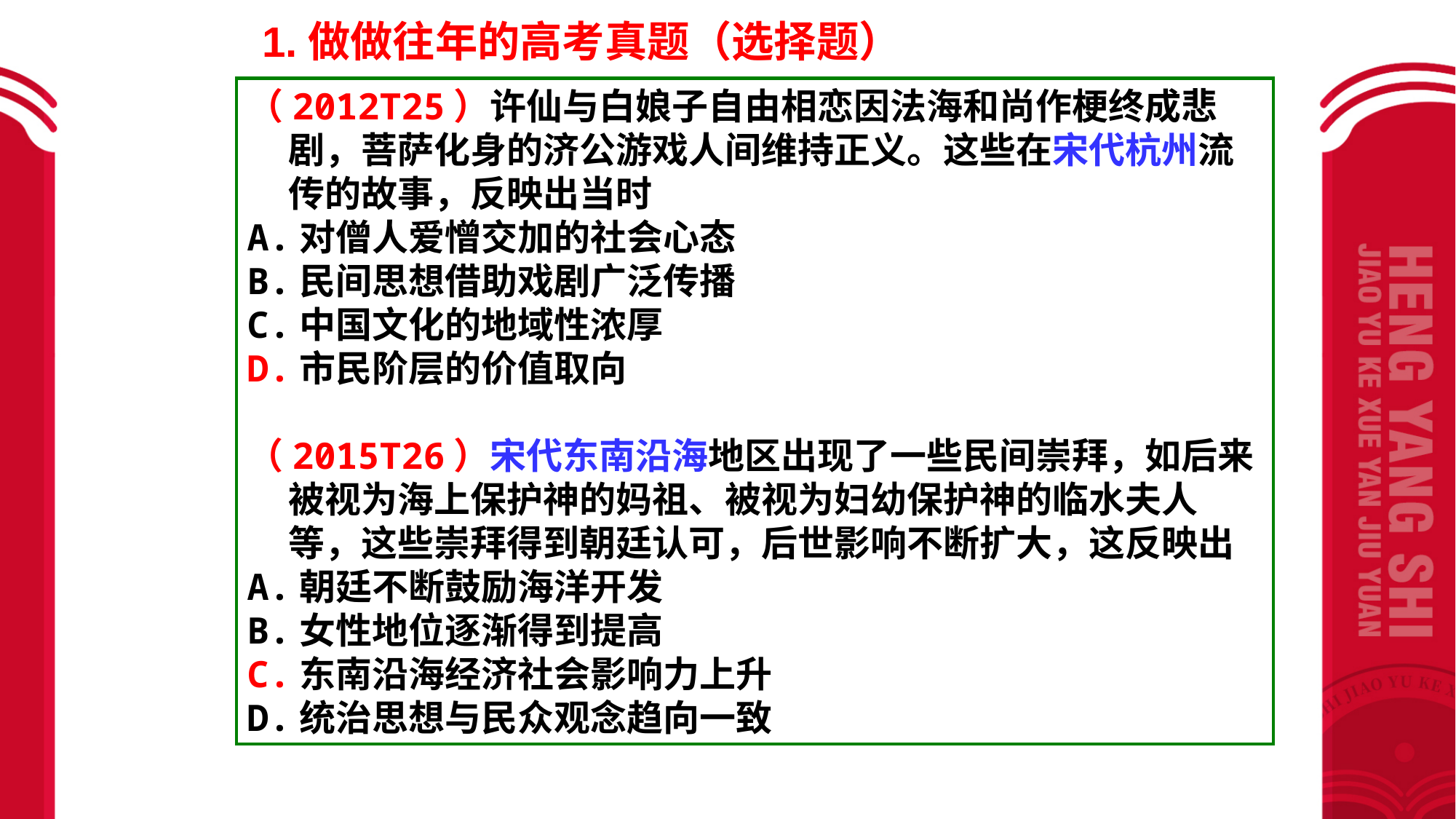

1.做做往年的高考真题（选择题）
（2012T25）许仙与白娘子自由相恋因法海和尚作梗终成悲剧，菩萨化身的济公游戏人间维持正义。这些在宋代杭州流传的故事，反映出当时
A.对僧人爱憎交加的社会心态
B.民间思想借助戏剧广泛传播
C.中国文化的地域性浓厚
D.市民阶层的价值取向

（2015T26）宋代东南沿海地区出现了一些民间崇拜，如后来被视为海上保护神的妈祖、被视为妇幼保护神的临水夫人等，这些崇拜得到朝廷认可，后世影响不断扩大，这反映出
A.朝廷不断鼓励海洋开发
B.女性地位逐渐得到提高
C.东南沿海经济社会影响力上升
D.统治思想与民众观念趋向一致